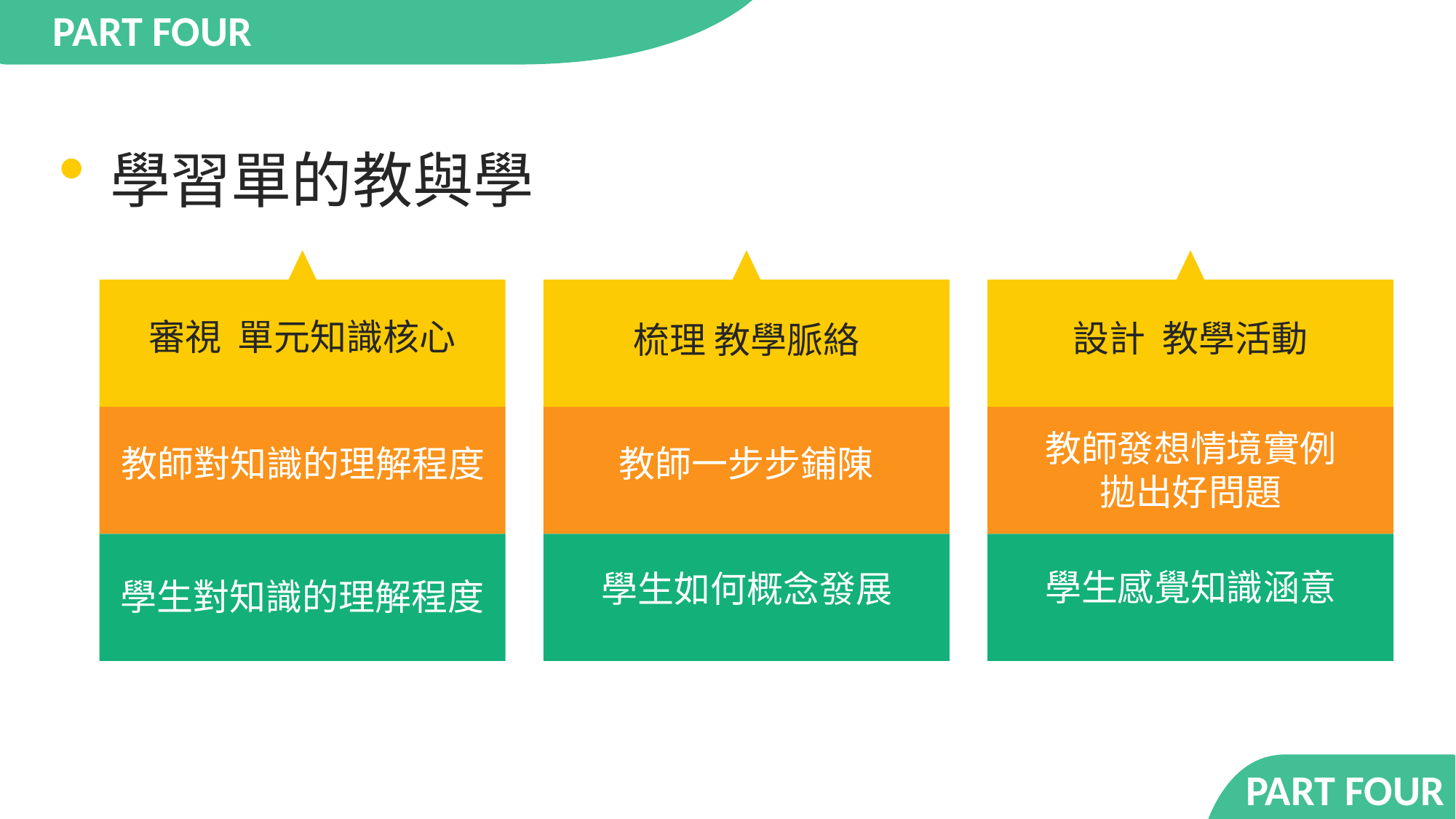

PART FOUR
學習單的教與學

審視  單元知識核心
教師對知識的理解程度
學生對知識的理解程度

梳理 教學脈絡
教師一步步鋪陳
學生如何概念發展

設計  教學活動
教師發想情境實例
拋出好問題
學生感覺知識涵意
PART FOUR